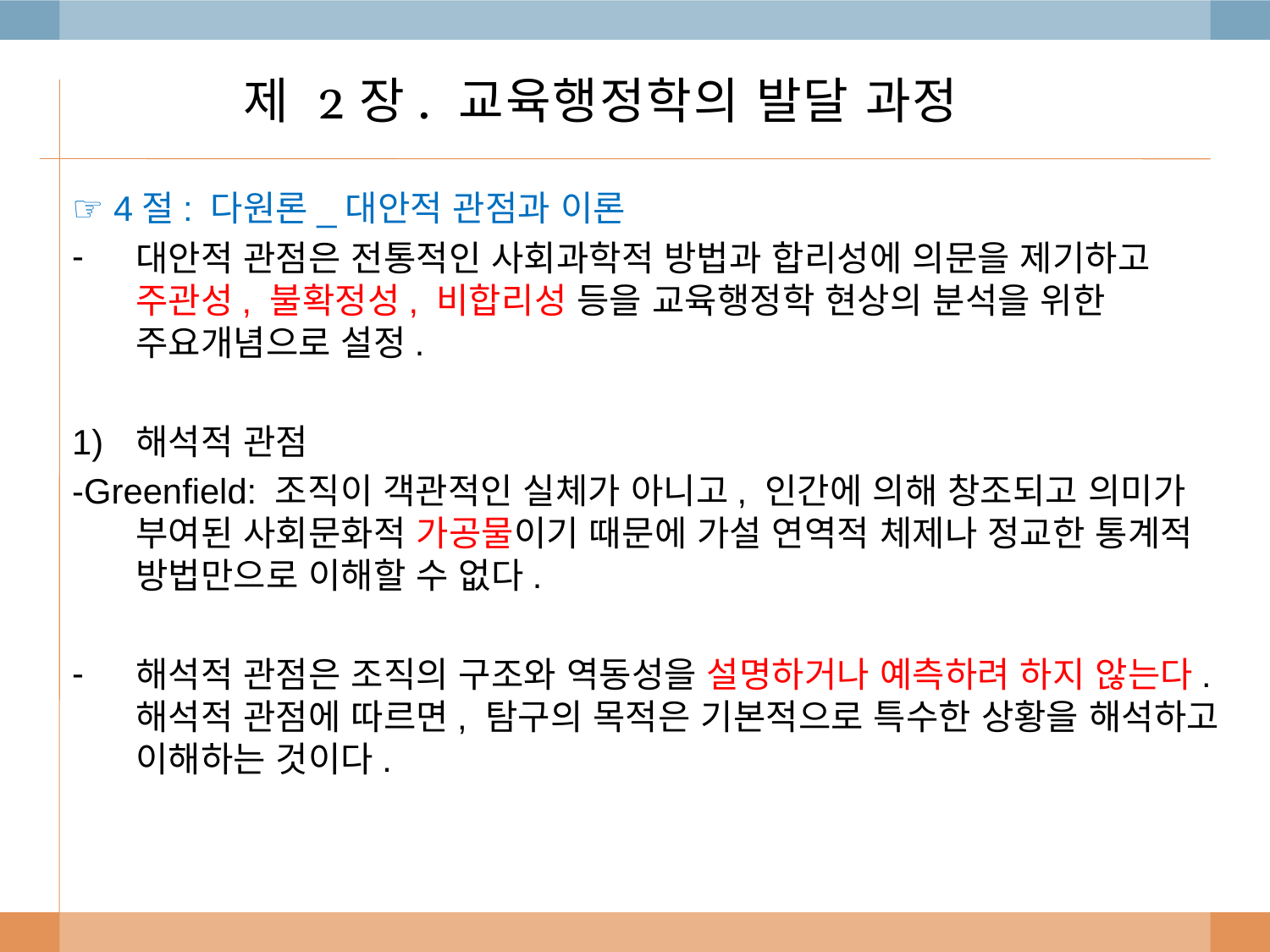

# 제 2장. 교육행정학의 발달 과정
☞ 4절: 다원론_대안적 관점과 이론
대안적 관점은 전통적인 사회과학적 방법과 합리성에 의문을 제기하고 주관성, 불확정성, 비합리성 등을 교육행정학 현상의 분석을 위한 주요개념으로 설정.

해석적 관점
-Greenfield: 조직이 객관적인 실체가 아니고, 인간에 의해 창조되고 의미가 부여된 사회문화적 가공물이기 때문에 가설 연역적 체제나 정교한 통계적 방법만으로 이해할 수 없다.

해석적 관점은 조직의 구조와 역동성을 설명하거나 예측하려 하지 않는다. 해석적 관점에 따르면, 탐구의 목적은 기본적으로 특수한 상황을 해석하고 이해하는 것이다.